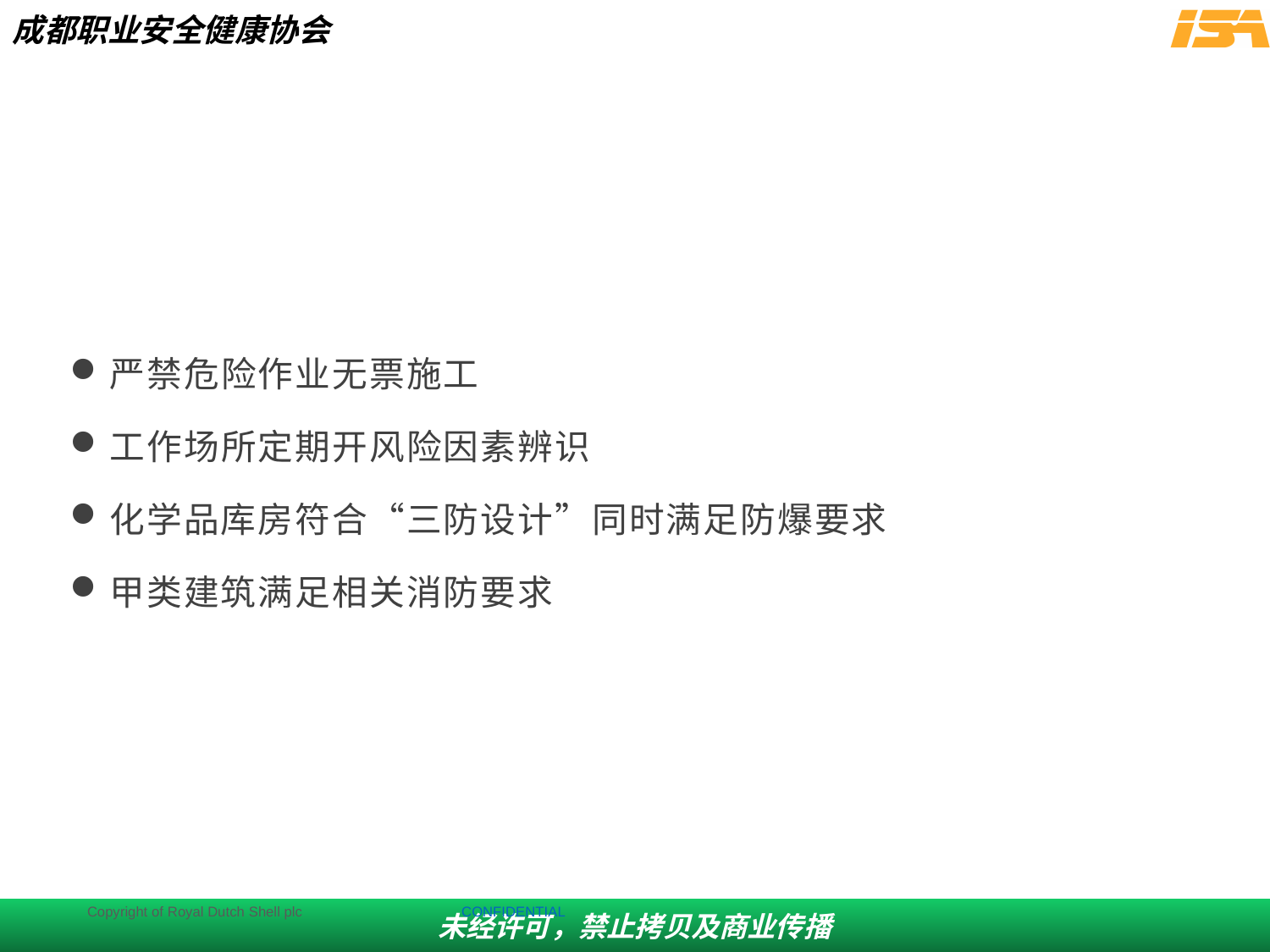

严禁危险作业无票施工
工作场所定期开风险因素辨识
化学品库房符合“三防设计”同时满足防爆要求
甲类建筑满足相关消防要求